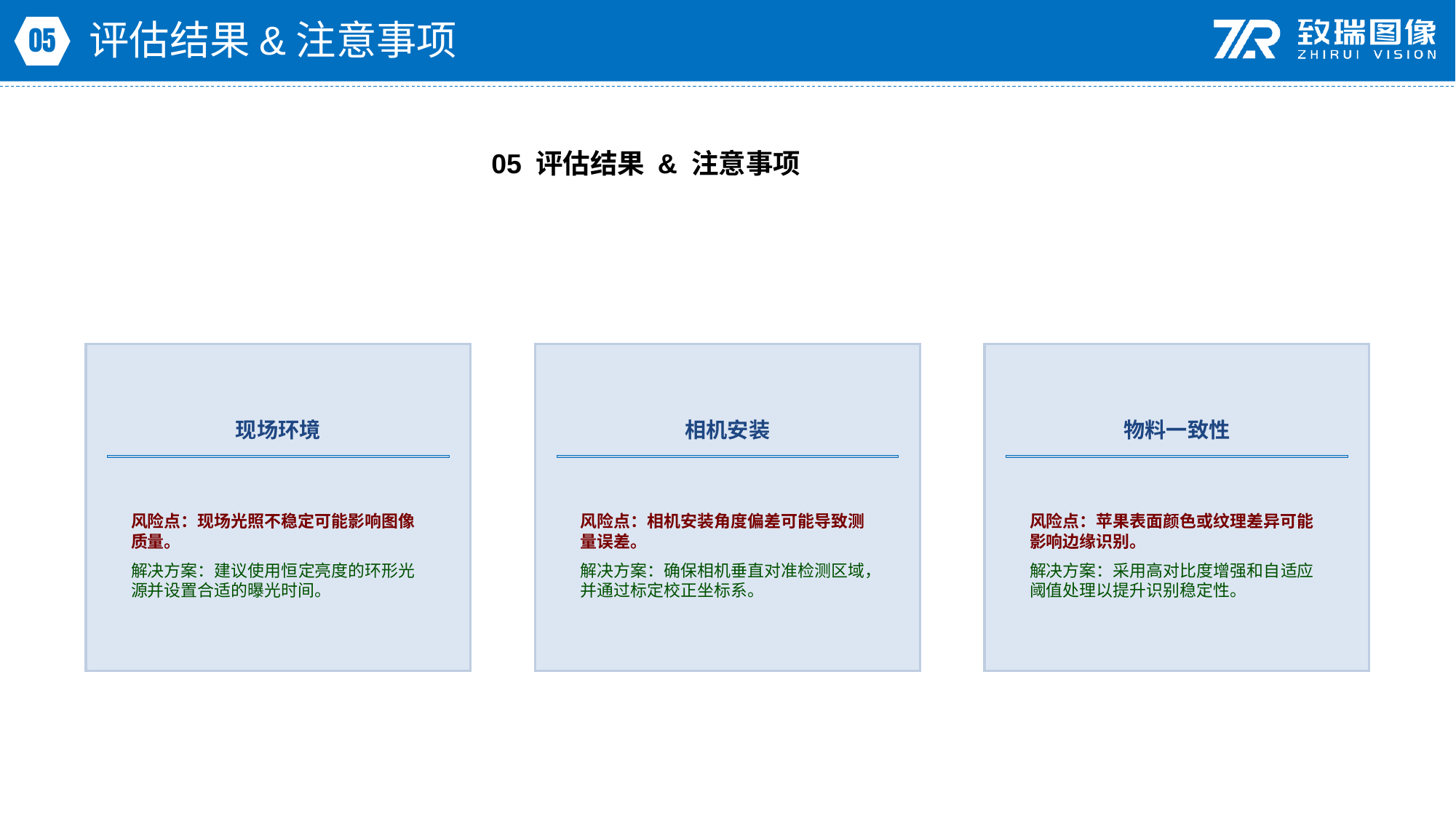

评估结果&注意事项
05

05 评估结果 & 注意事项

现场环境

相机安装

物料一致性

风险点：现场光照不稳定可能影响图像质量。
解决方案：建议使用恒定亮度的环形光源并设置合适的曝光时间。

风险点：相机安装角度偏差可能导致测量误差。
解决方案：确保相机垂直对准检测区域，并通过标定校正坐标系。

风险点：苹果表面颜色或纹理差异可能影响边缘识别。
解决方案：采用高对比度增强和自适应阈值处理以提升识别稳定性。